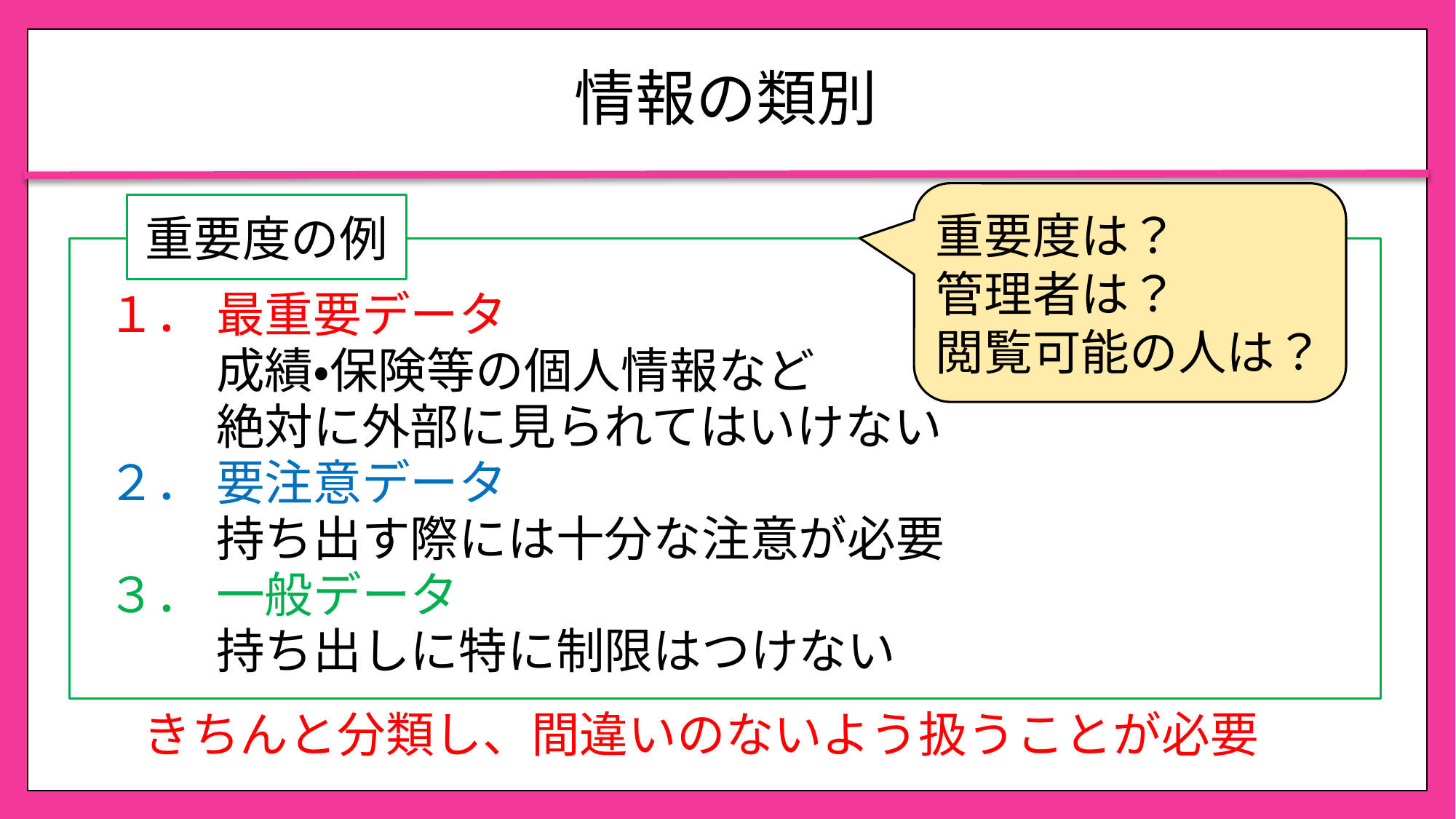

# 情報の類別
重要度は？
管理者は？
閲覧可能の人は？
重要度の例

１．	最重要データ
	成績・保険等の個人情報など
	絶対に外部に見られてはいけない
２．	要注意データ
	持ち出す際には十分な注意が必要
３．	一般データ
	持ち出しに特に制限はつけない
きちんと分類し、間違いのないよう扱うことが必要